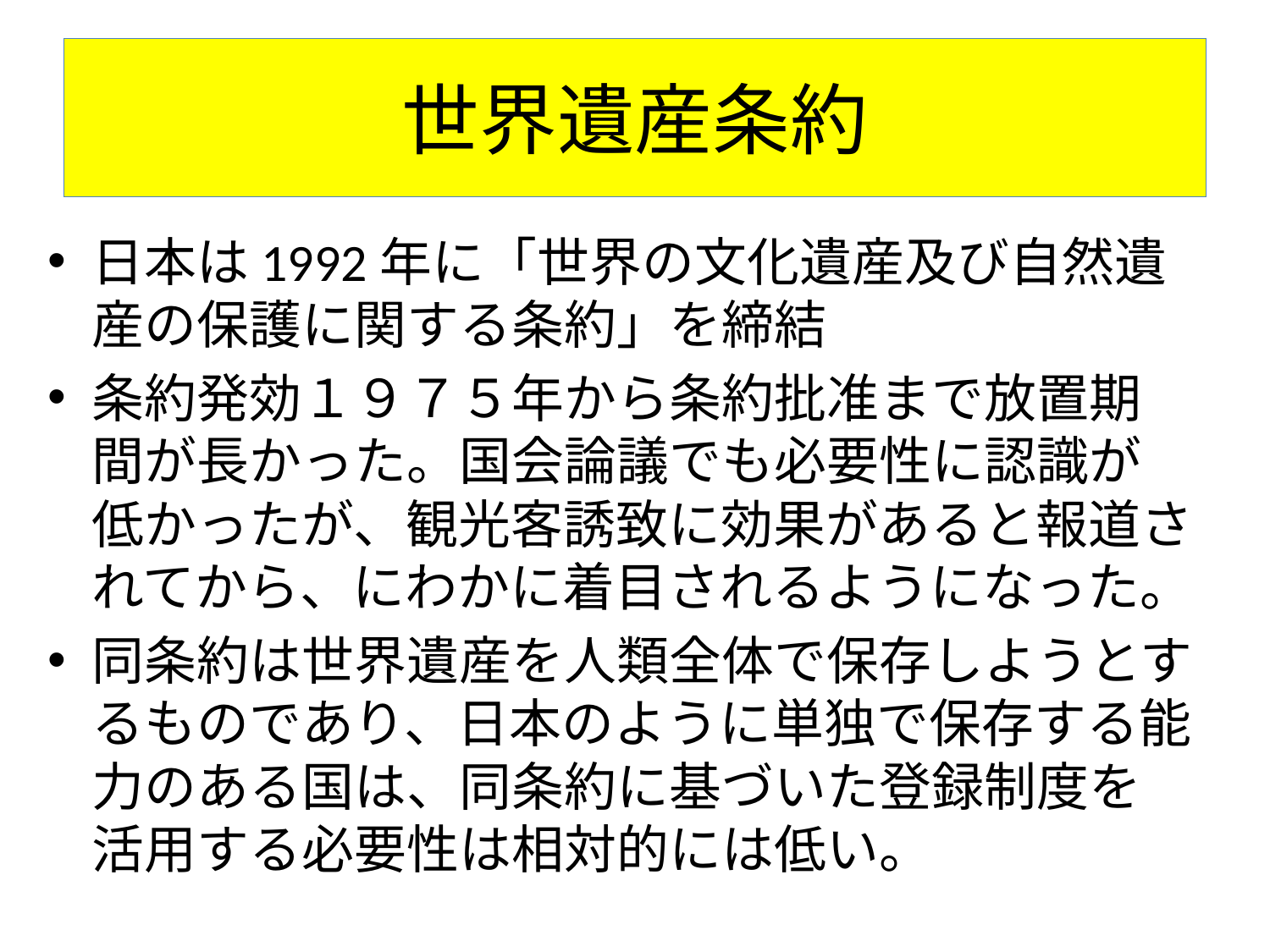

# 世界遺産条約
日本は1992年に「世界の文化遺産及び自然遺産の保護に関する条約」を締結
条約発効１９７５年から条約批准まで放置期間が長かった。国会論議でも必要性に認識が低かったが、観光客誘致に効果があると報道されてから、にわかに着目されるようになった。
同条約は世界遺産を人類全体で保存しようとするものであり、日本のように単独で保存する能力のある国は、同条約に基づいた登録制度を活用する必要性は相対的には低い。